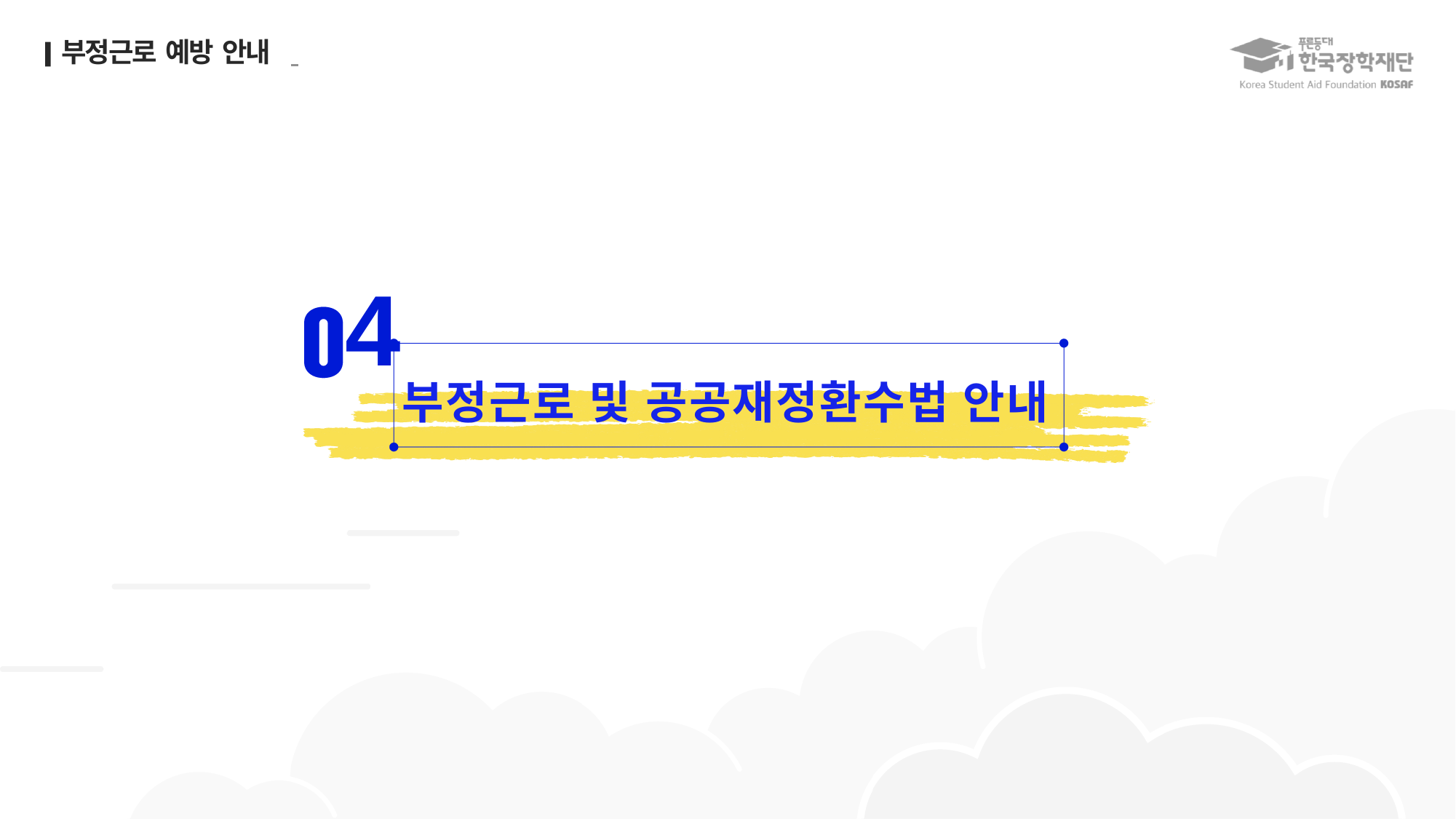

부정근로 예방 안내
# 4
부정근로 및 공공재정환수법 안내